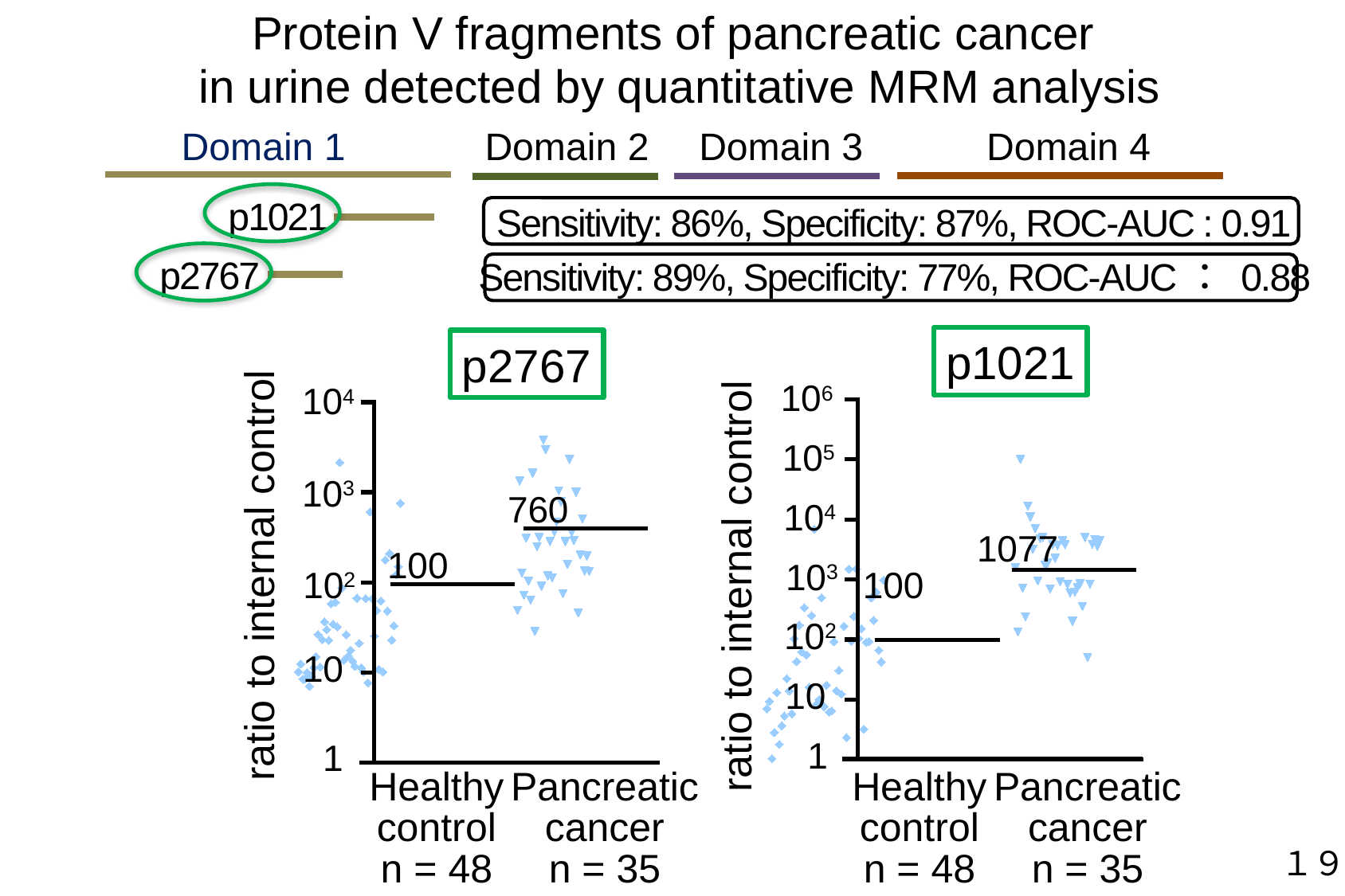

Protein V fragments of pancreatic cancer
 in urine detected by quantitative MRM analysis
Domain 1
Domain 2
Domain 3
Domain 4

p1021
Sensitivity: 86%, Specificity: 87%, ROC-AUC : 0.91

p2767
Sensitivity: 89%, Specificity: 77%, ROC-AUC： 0.88

p1021
p2767
106
104

### Chart

| Category | 健常者 | 膵癌 |
|---|---|---|

### Chart

| Category | 健常者 | 治療前 |
|---|---|---|
105
103
760
104
1077
100
ratio to internal control
103
ratio to internal control
100
102
102
10
10
1
1
Healthy control
n = 48
Pancreatic
cancer
n = 35
Healthy control
n = 48
Pancreatic
cancer
n = 35
１９